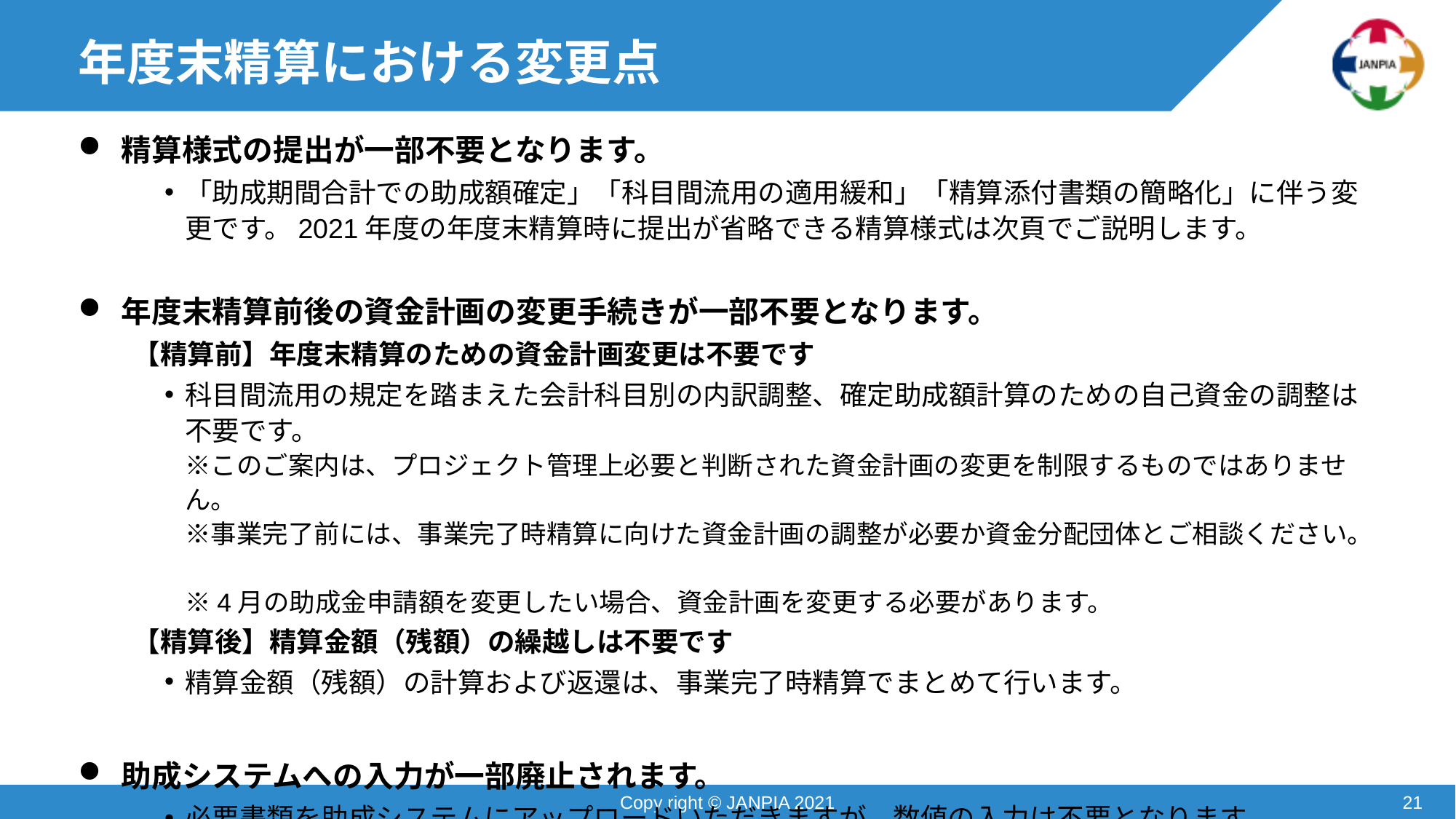

# 年度末精算における変更点
精算様式の提出が一部不要となります。
「助成期間合計での助成額確定」「科目間流用の適用緩和」「精算添付書類の簡略化」に伴う変更です。2021年度の年度末精算時に提出が省略できる精算様式は次頁でご説明します。

年度末精算前後の資金計画の変更手続きが一部不要となります。
【精算前】年度末精算のための資金計画変更は不要です
科目間流用の規定を踏まえた会計科目別の内訳調整、確定助成額計算のための自己資金の調整は不要です。
※このご案内は、プロジェクト管理上必要と判断された資金計画の変更を制限するものではありません。
※事業完了前には、事業完了時精算に向けた資金計画の調整が必要か資金分配団体とご相談ください。
※4月の助成金申請額を変更したい場合、資金計画を変更する必要があります。
【精算後】精算金額（残額）の繰越しは不要です
精算金額（残額）の計算および返還は、事業完了時精算でまとめて行います。

助成システムへの入力が一部廃止されます。
必要書類を助成システムにアップロードいただきますが、数値の入力は不要となります。
※詳細は助成システム操作の手引きを更新のうえご案内します。（1月下旬予定）
Copy right © JANPIA 2021
21